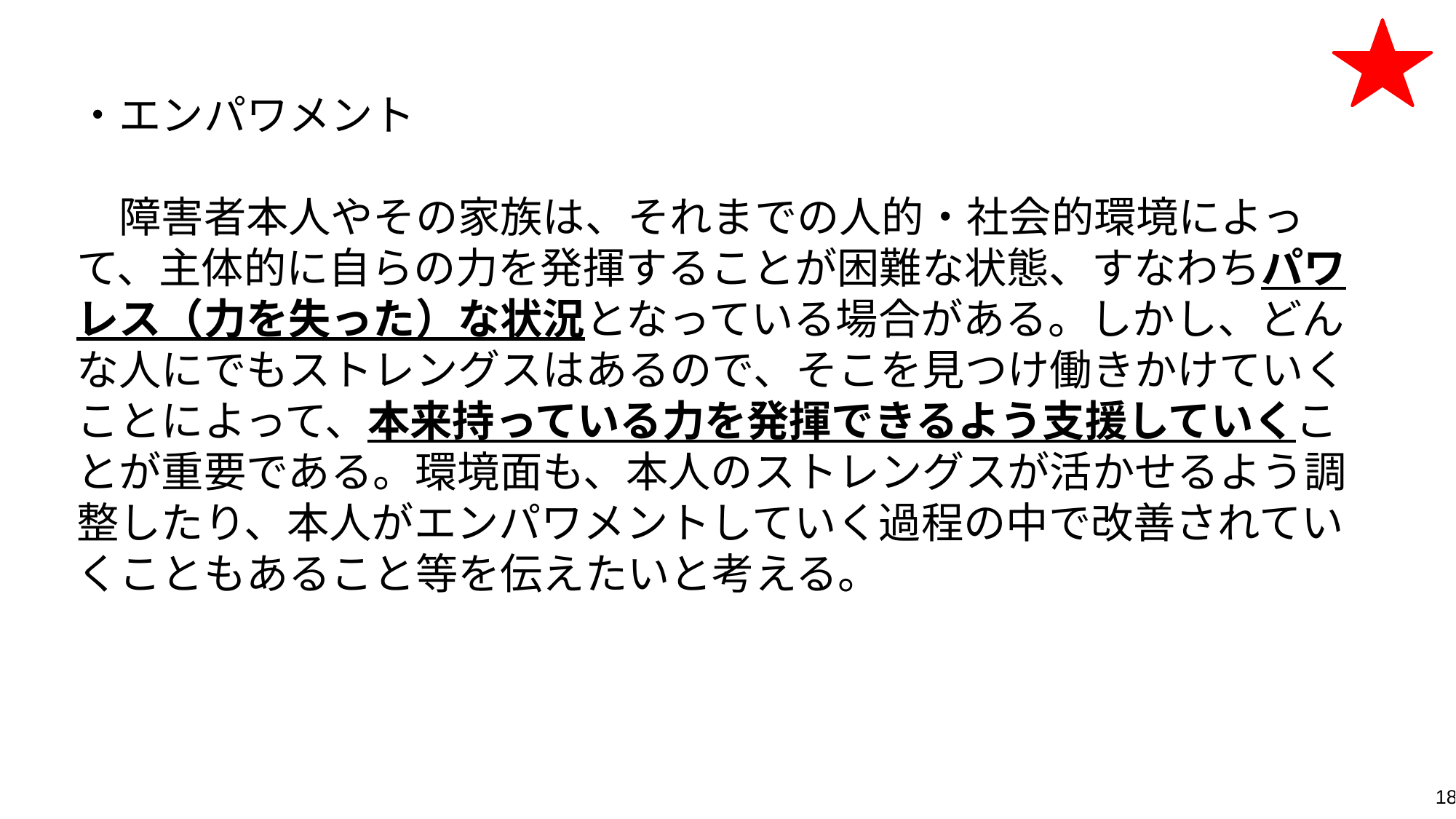

・エンパワメント

　障害者本人やその家族は、それまでの人的・社会的環境によって、主体的に自らの力を発揮することが困難な状態、すなわちパワレス（力を失った）な状況となっている場合がある。しかし、どんな人にでもストレングスはあるので、そこを見つけ働きかけていくことによって、本来持っている力を発揮できるよう支援していくことが重要である。環境面も、本人のストレングスが活かせるよう調整したり、本人がエンパワメントしていく過程の中で改善されていくこともあること等を伝えたいと考える。
18